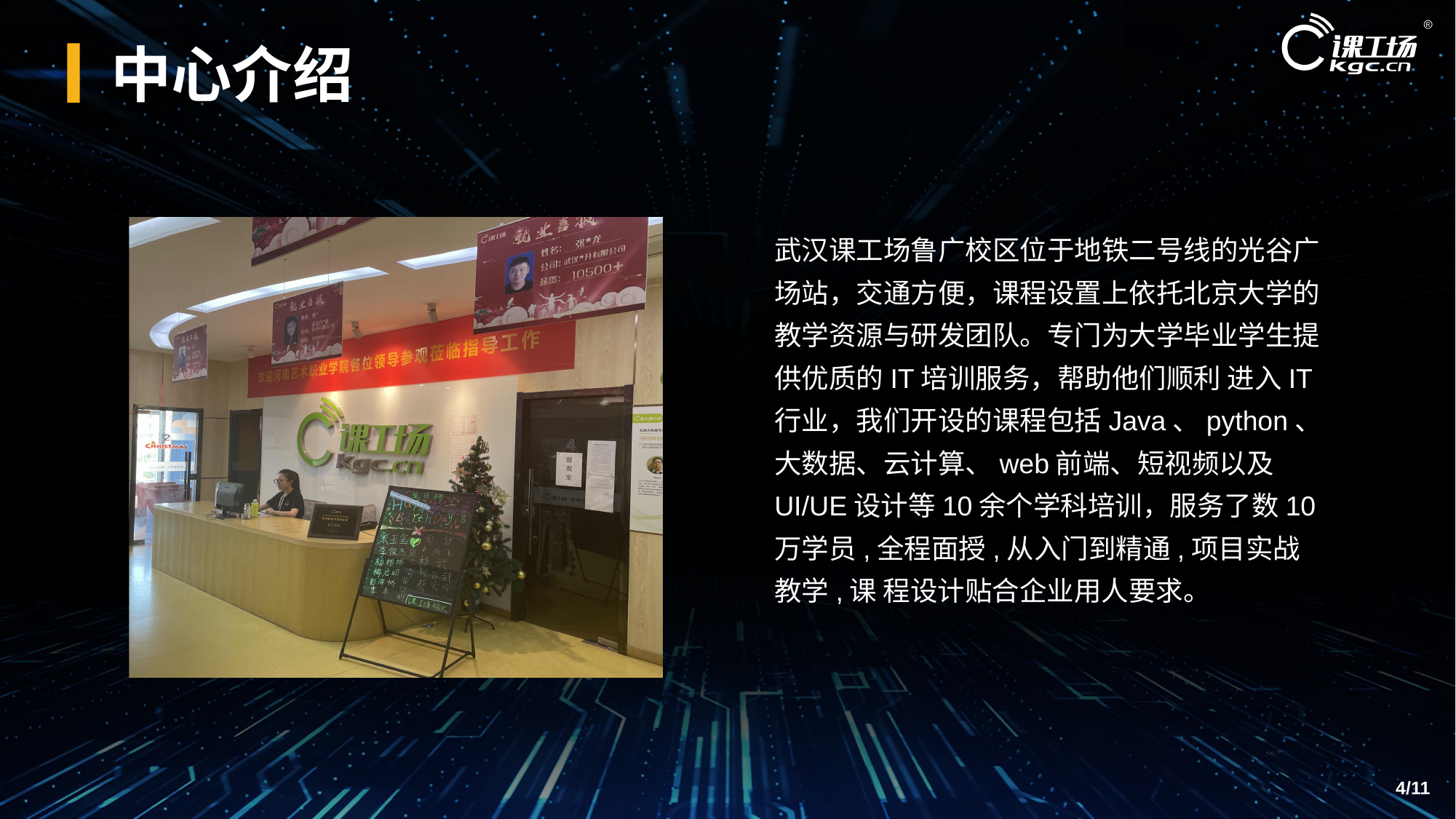

中心介绍

武汉课工场鲁广校区位于地铁二号线的光谷广场站，交通方便，课程设置上依托北京大学的教学资源与研发团队。专门为大学毕业学生提供优质的IT培训服务，帮助他们顺利 进入IT行业，我们开设的课程包括Java、python、大数据、云计算、web前端、短视频以及 UI/UE设计等10余个学科培训，服务了数10万学员,全程面授,从入门到精通,项目实战教学,课 程设计贴合企业用人要求。
4/11